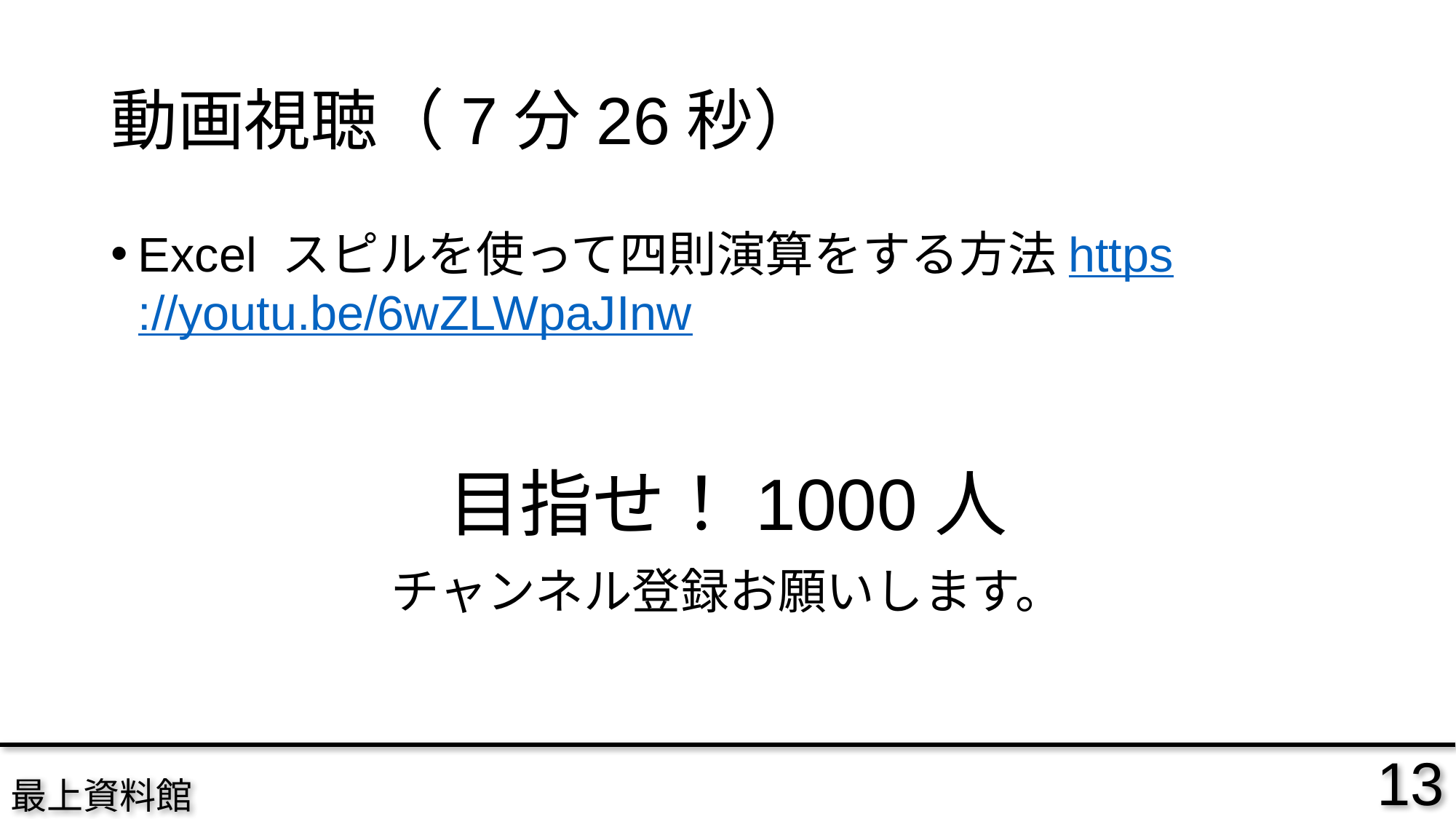

# 動画視聴（7分26秒）
Excel スピルを使って四則演算をする方法https://youtu.be/6wZLWpaJInw

目指せ！1000人
チャンネル登録お願いします。